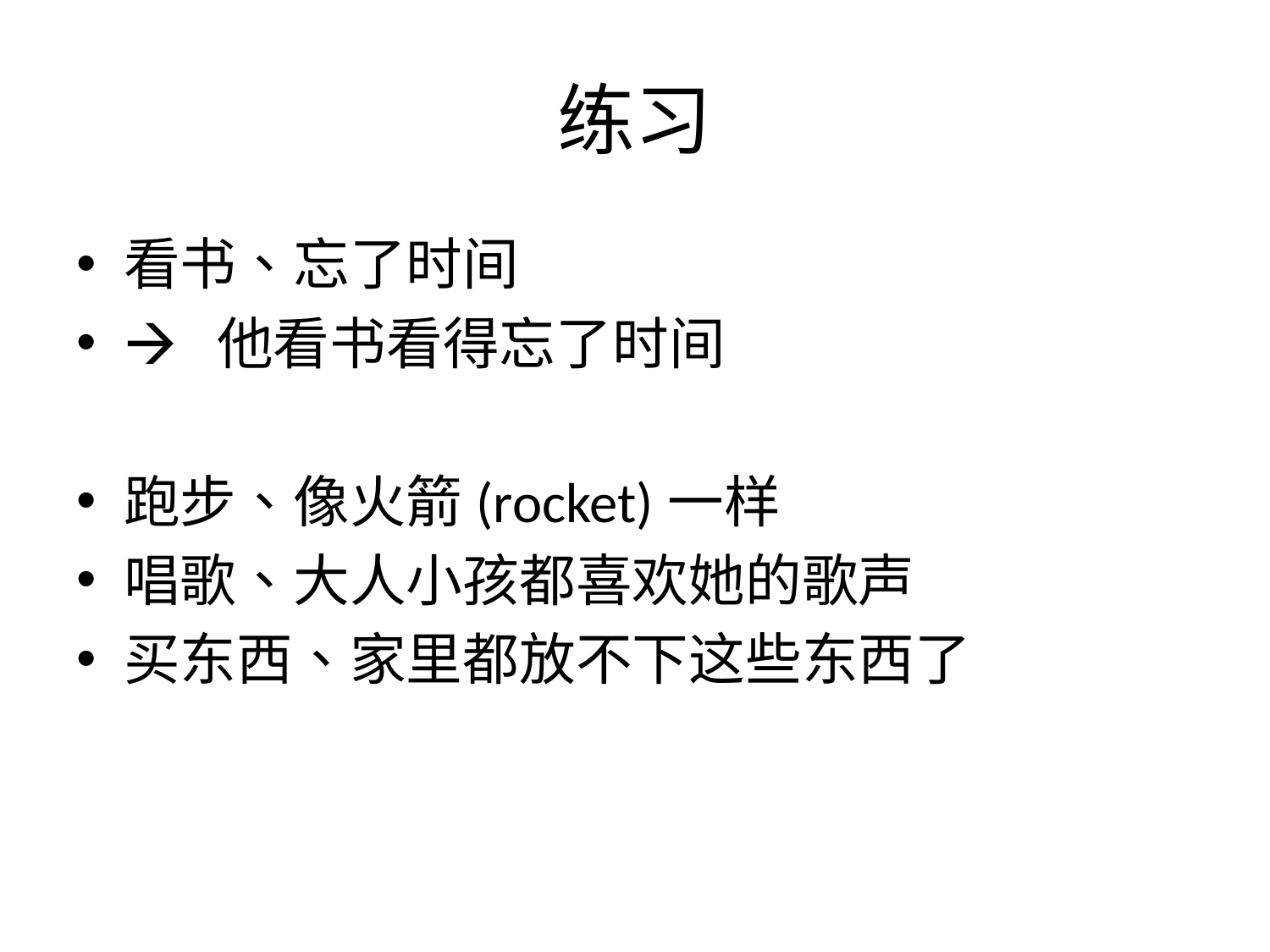

# 练习
看书、忘了时间
🡪  他看书看得忘了时间

跑步、像火箭(rocket)一样
唱歌、大人小孩都喜欢她的歌声
买东西、家里都放不下这些东西了